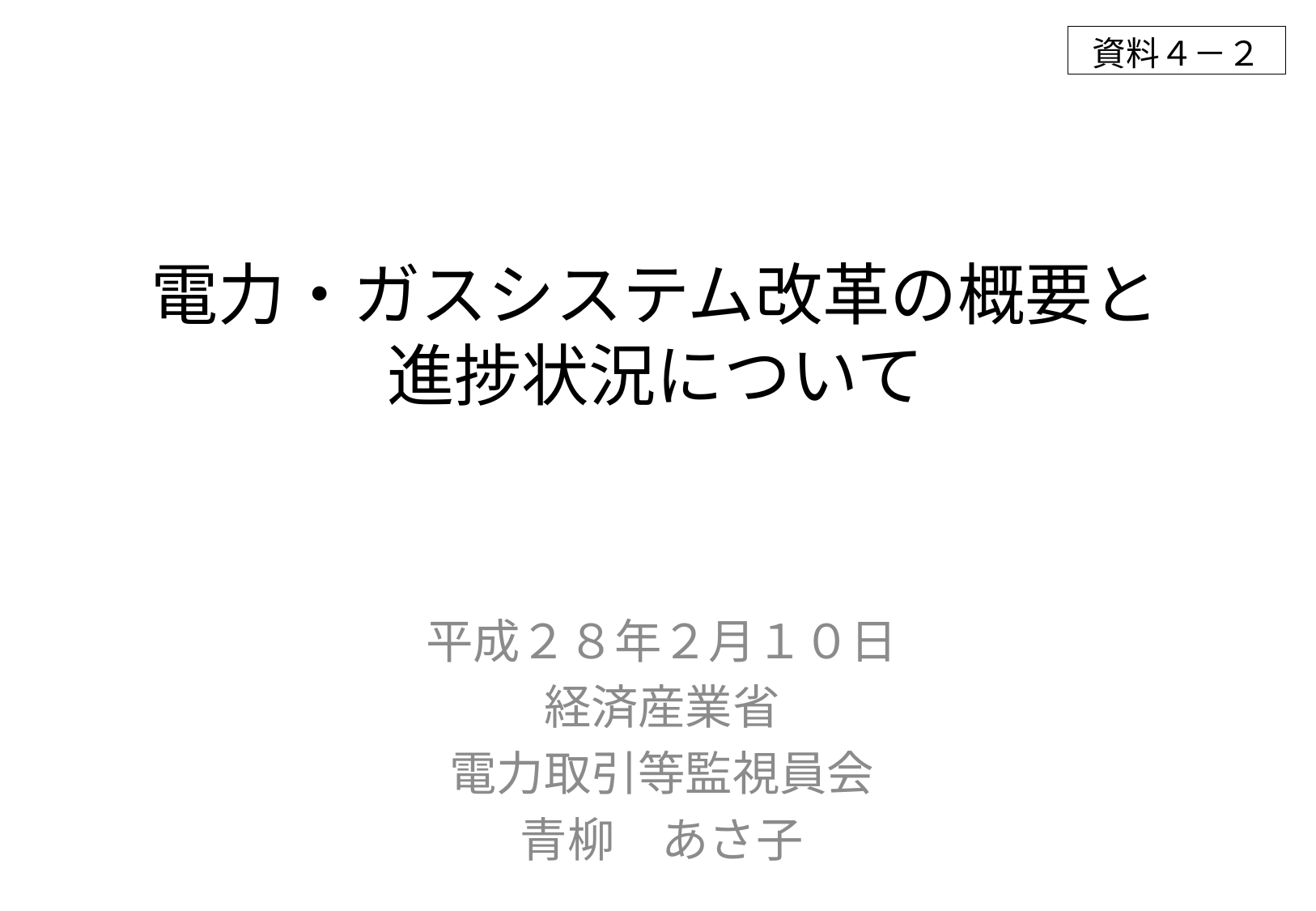

資料４－２
# 電力・ガスシステム改革の概要と 進捗状況について
平成２８年２月１０日
経済産業省
電力取引等監視員会
青柳　あさ子